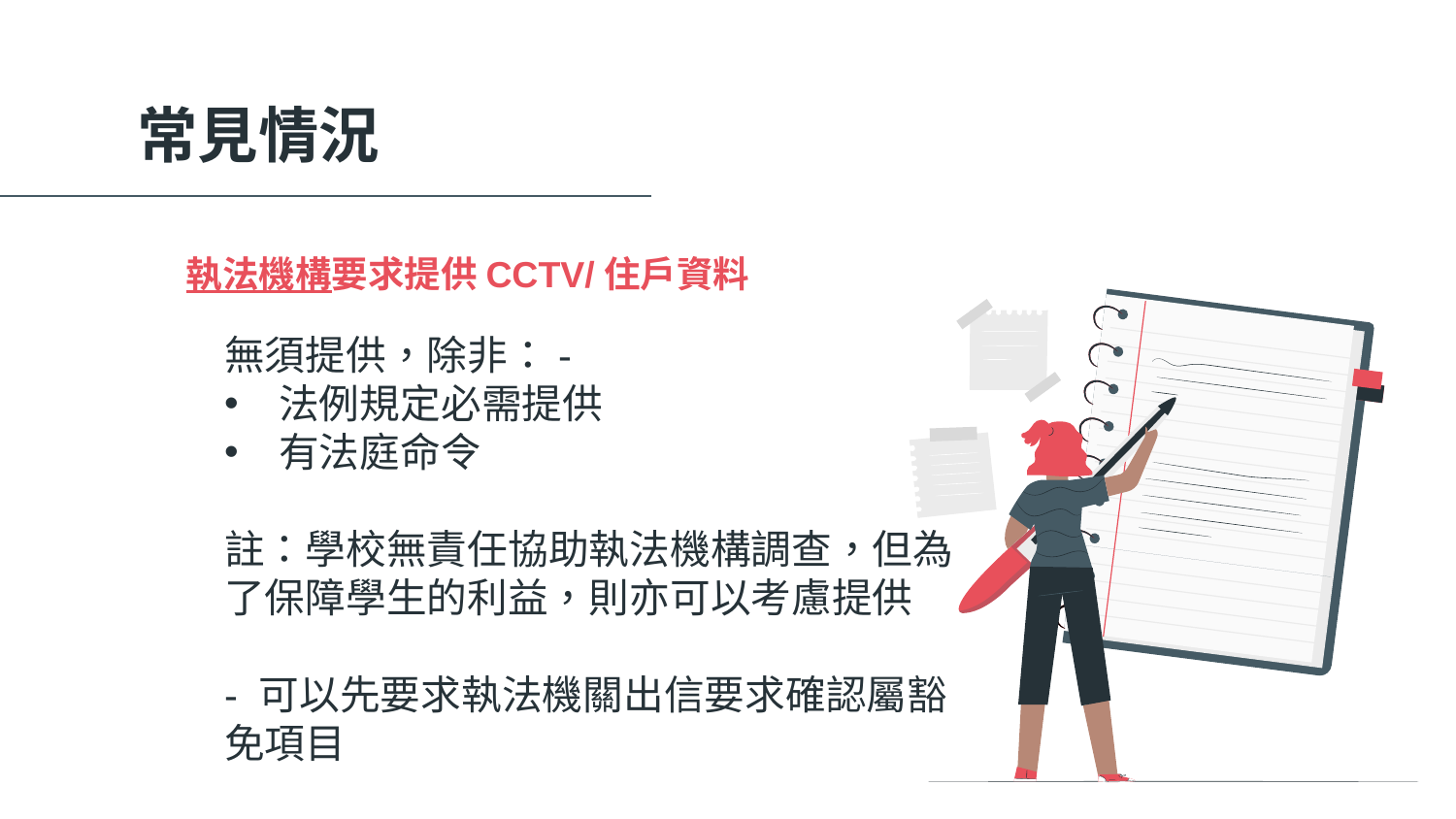

常見情況
# 執法機構要求提供CCTV/住戶資料

無須提供，除非：-
法例規定必需提供
有法庭命令
註：學校無責任協助執法機構調查，但為了保障學生的利益，則亦可以考慮提供
- 可以先要求執法機關出信要求確認屬豁免項目